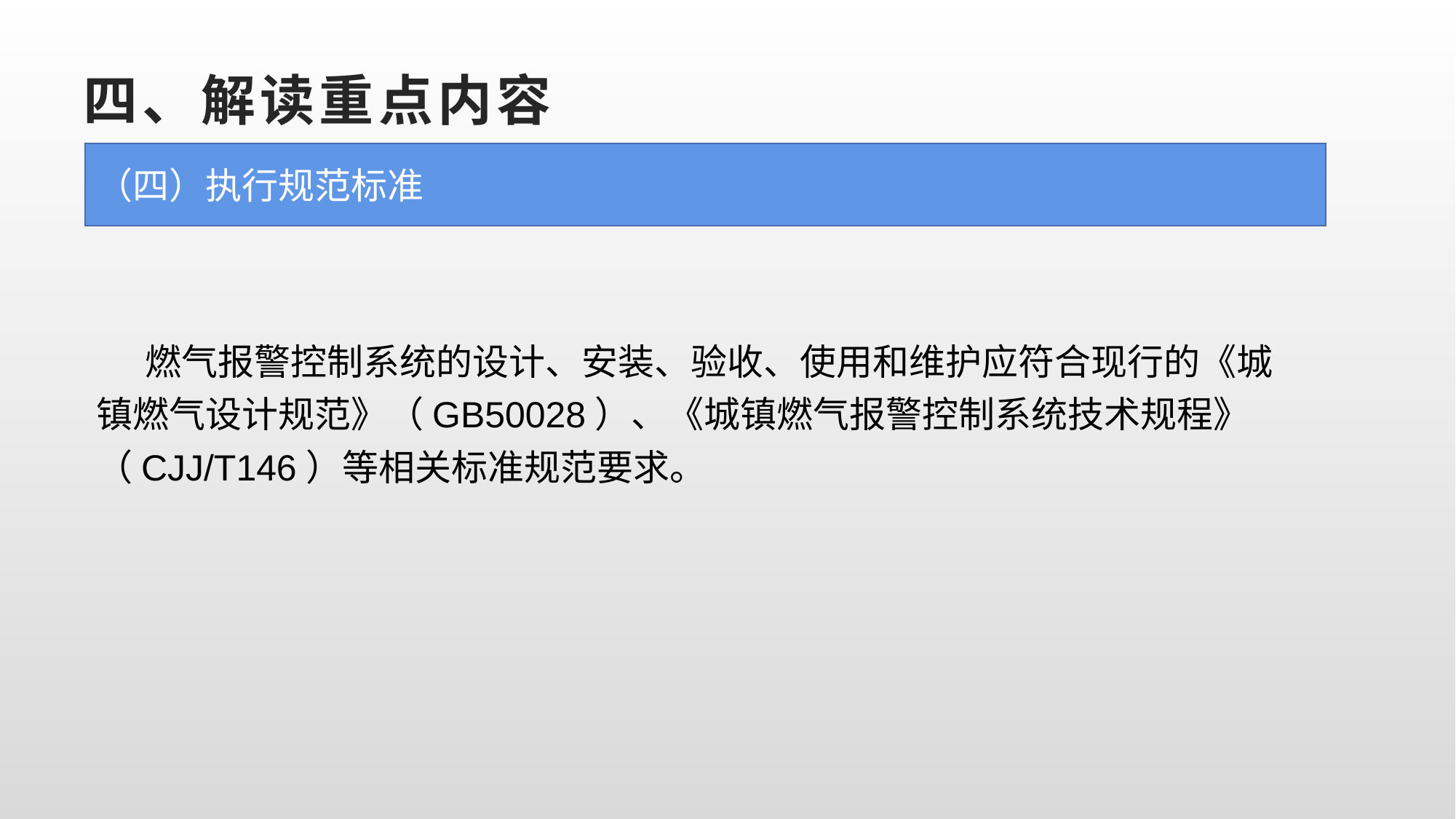

# 四、解读重点内容
（四）执行规范标准
燃气报警控制系统的设计、安装、验收、使用和维护应符合现行的《城镇燃气设计规范》（GB50028）、《城镇燃气报警控制系统技术规程》（CJJ/T146）等相关标准规范要求。